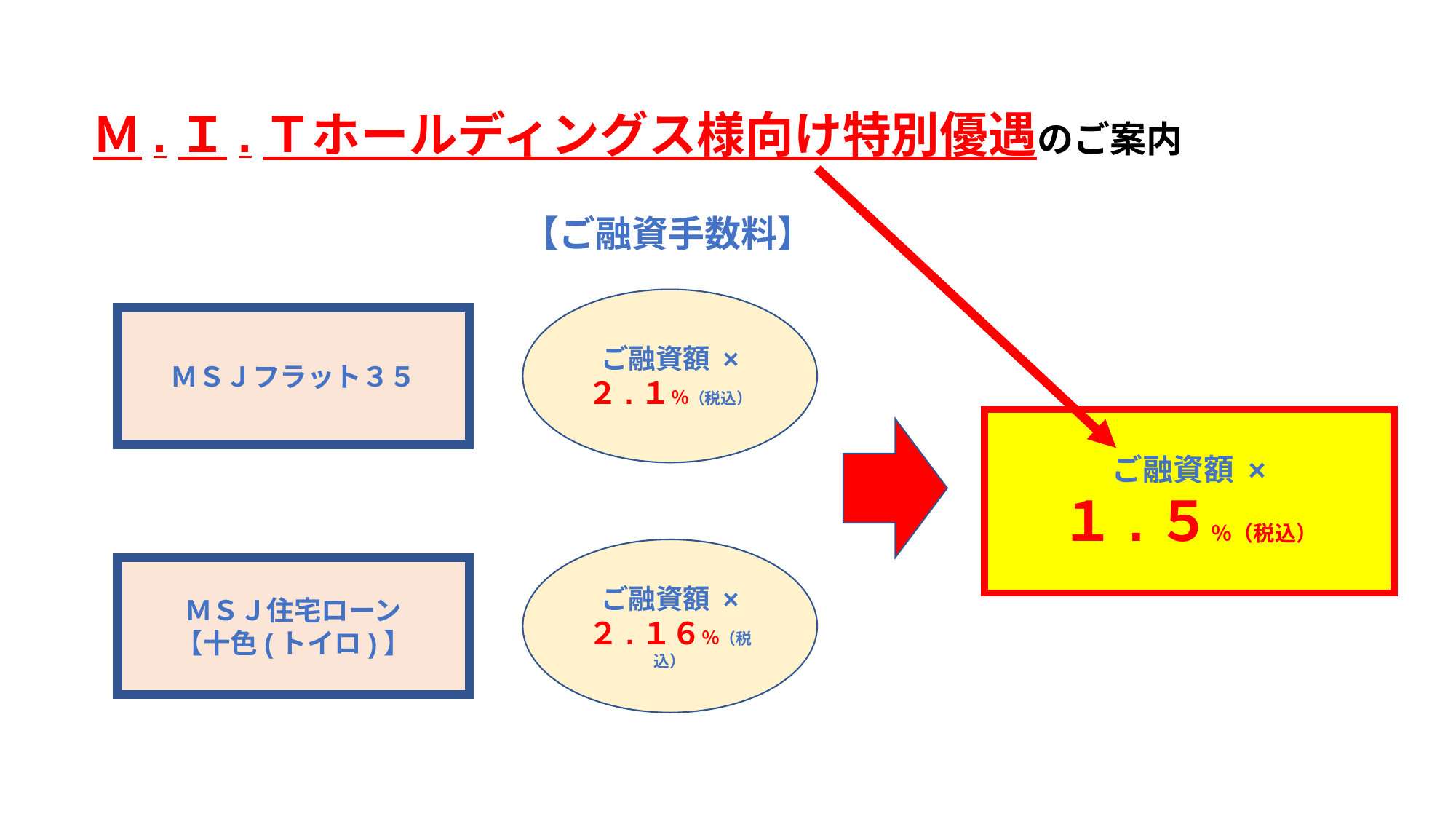

Ｍ.Ｉ.Ｔホールディングス様向け特別優遇のご案内
【ご融資手数料】
ご融資額 ×
２.１％（税込）
ＭＳＪフラット３５
ご融資額 ×
１.５％（税込）

ご融資額 ×
２.１６％（税込）
ＭＳＪ住宅ローン
【十色(トイロ)】